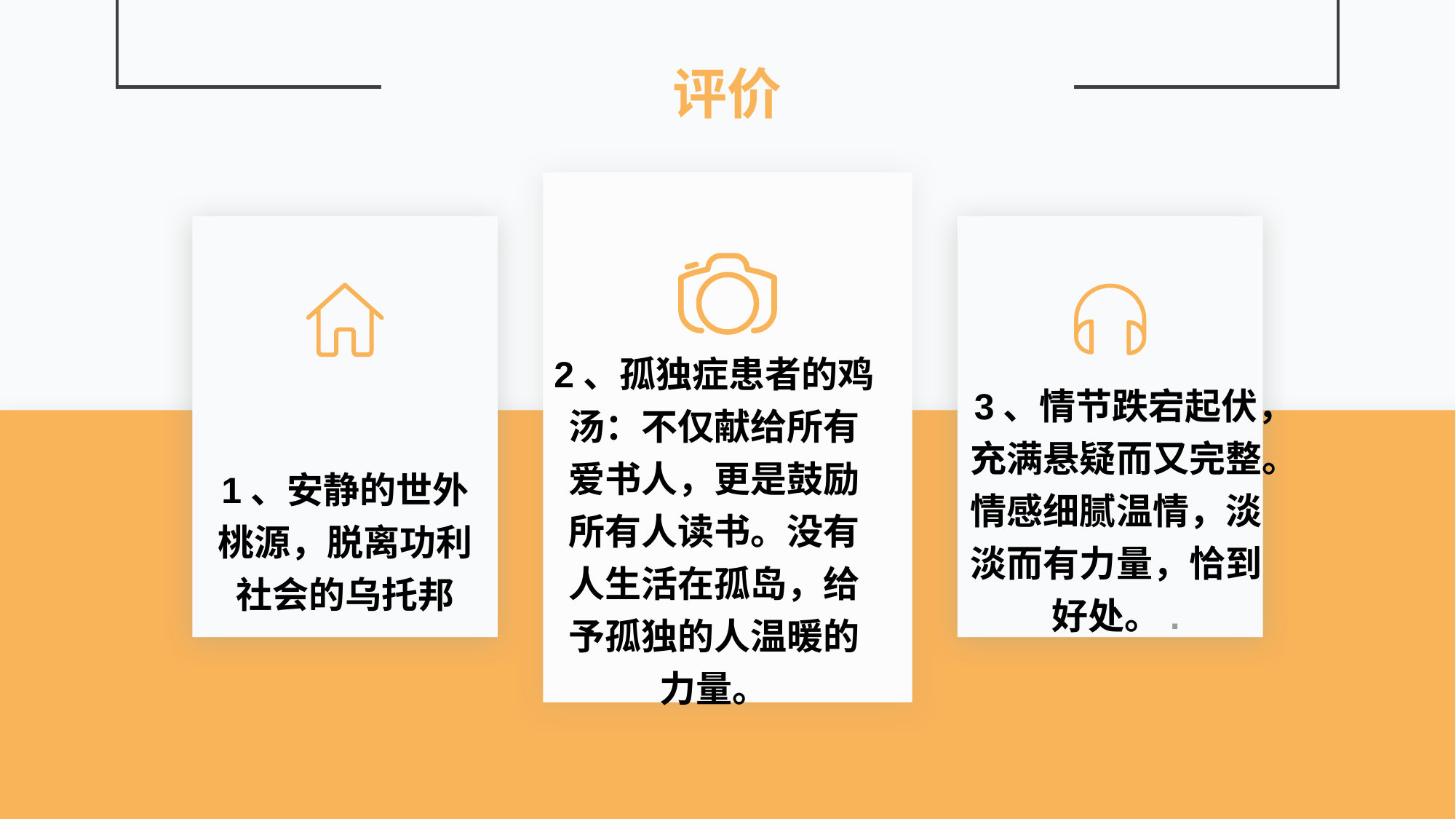

评价

2、孤独症患者的鸡汤：不仅献给所有爱书人，更是鼓励所有人读书。没有人生活在孤岛，给予孤独的人温暖的力量。
3、情节跌宕起伏，充满悬疑而又完整。情感细腻温情，淡淡而有力量，恰到好处。.

1、安静的世外桃源，脱离功利社会的乌托邦